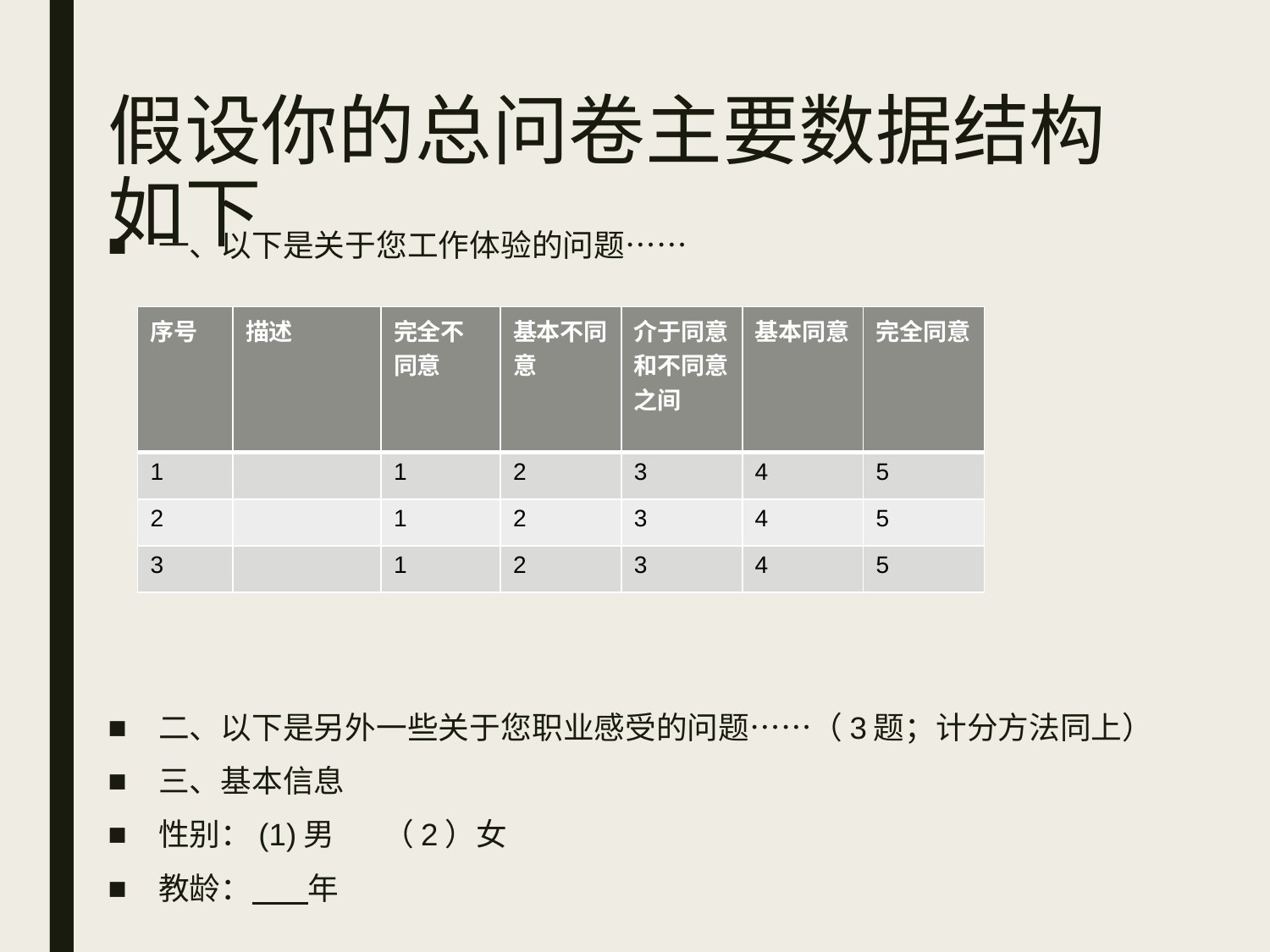

# 假设你的总问卷主要数据结构如下
一、以下是关于您工作体验的问题……

二、以下是另外一些关于您职业感受的问题……（3题；计分方法同上）
三、基本信息
性别：(1)男       （2）女
教龄：        年
| 序号 | 描述 | 完全不同意 | 基本不同意 | 介于同意和不同意之间 | 基本同意 | 完全同意 |
| --- | --- | --- | --- | --- | --- | --- |
| 1 |  | 1 | 2 | 3 | 4 | 5 |
| 2 |  | 1 | 2 | 3 | 4 | 5 |
| 3 |  | 1 | 2 | 3 | 4 | 5 |